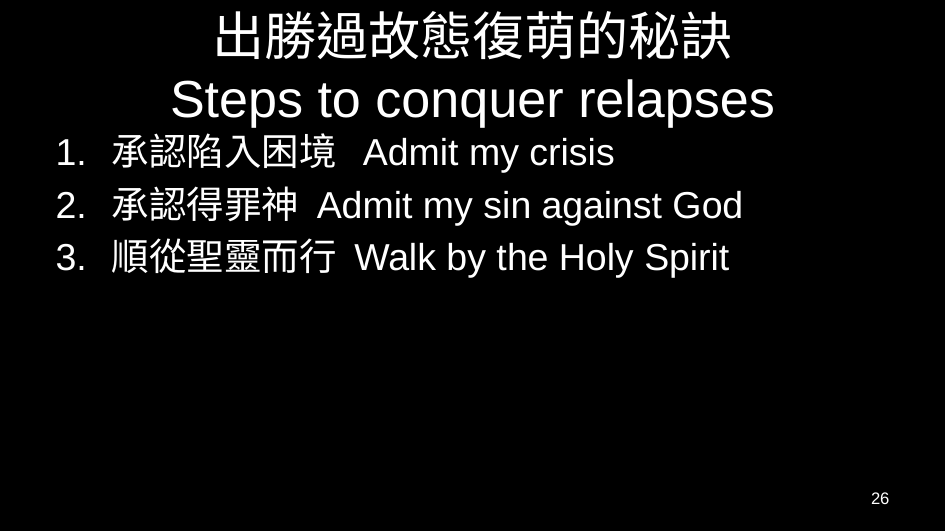

# 出勝過故態復萌的秘訣 Steps to conquer relapses
承認陷入困境  Admit my crisis
承認得罪神 Admit my sin against God
順從聖靈而行 Walk by the Holy Spirit

26